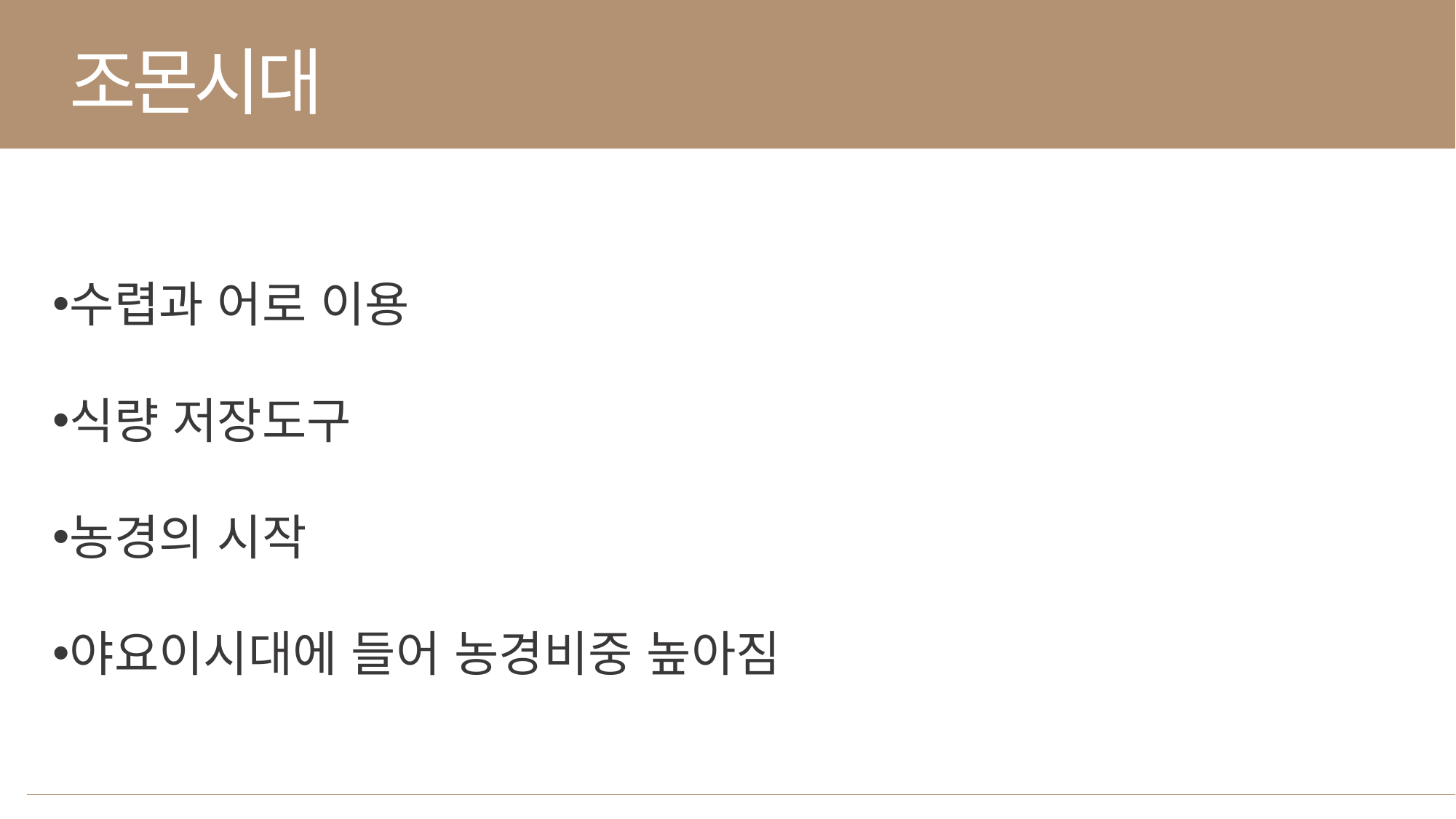

조몬시대
수렵과 어로 이용

식량 저장도구

농경의 시작

야요이시대에 들어 농경비중 높아짐